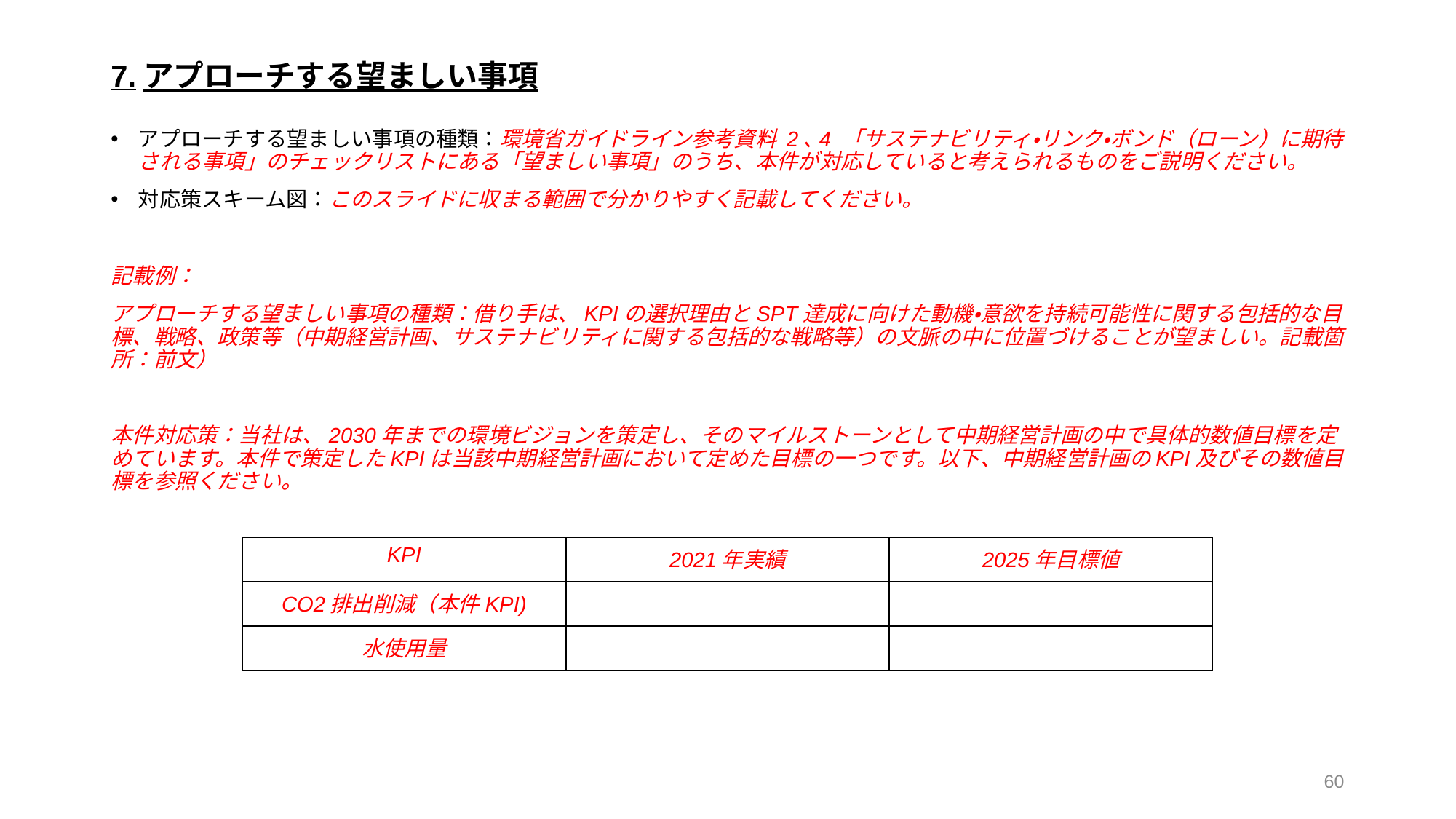

# 7.アプローチする望ましい事項
アプローチする望ましい事項の種類：環境省ガイドライン参考資料 2､4 「サステナビリティ・リンク・ボンド（ローン）に期待される事項」のチェックリストにある「望ましい事項」のうち、本件が対応していると考えられるものをご説明ください。
対応策スキーム図：このスライドに収まる範囲で分かりやすく記載してください。

記載例：
アプローチする望ましい事項の種類：借り手は、KPIの選択理由とSPT達成に向けた動機・意欲を持続可能性に関する包括的な目標、戦略、政策等（中期経営計画、サステナビリティに関する包括的な戦略等）の文脈の中に位置づけることが望ましい。記載箇所：前文）

本件対応策：当社は、2030年までの環境ビジョンを策定し、そのマイルストーンとして中期経営計画の中で具体的数値目標を定めています。本件で策定したKPIは当該中期経営計画において定めた目標の一つです。以下、中期経営計画のKPI及びその数値目標を参照ください。

| KPI | 2021年実績 | 2025年目標値 |
| --- | --- | --- |
| CO2排出削減（本件KPI) |  |  |
| 水使用量 |  |  |
60